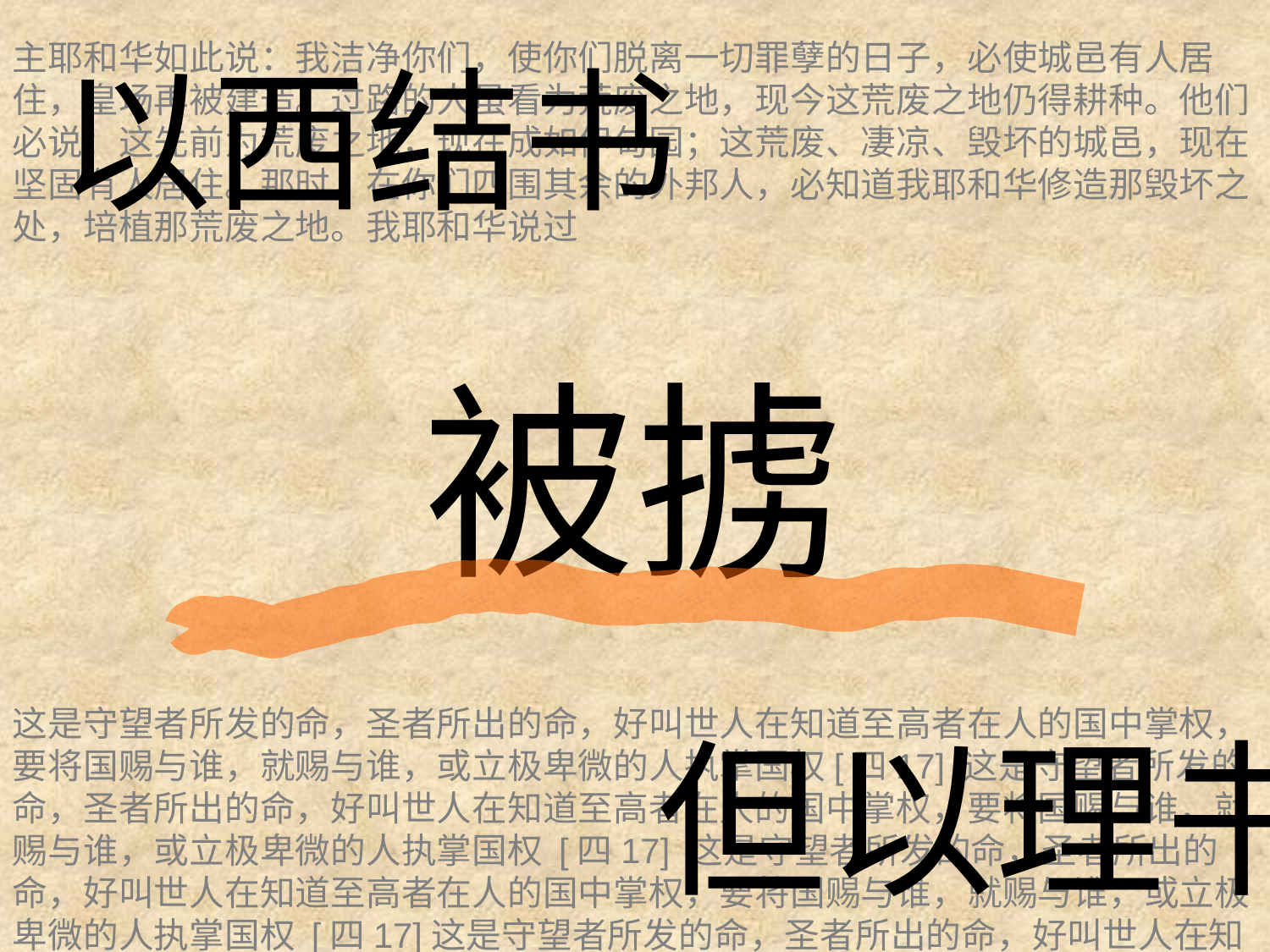

主耶和华如此说：我洁净你们，使你们脱离一切罪孽的日子，必使城邑有人居住，皇场再被建造。过路的人虽看为荒废之地，现今这荒废之地仍得耕种。他们必说：这先前为荒废之地，现在成如伊甸园；这荒废、凄凉、毁坏的城邑，现在坚固有人居住。那时，在你们四围其余的外邦人，必知道我耶和华修造那毁坏之处，培植那荒废之地。我耶和华说过
以西结书
被掳

这是守望者所发的命，圣者所出的命，好叫世人在知道至高者在人的国中掌权，要将国赐与谁，就赐与谁，或立极卑微的人执掌国权[四17] 这是守望者所发的命，圣者所出的命，好叫世人在知道至高者在人的国中掌权，要将国赐与谁，就赐与谁，或立极卑微的人执掌国权 [四17] 这是守望者所发的命，圣者所出的命，好叫世人在知道至高者在人的国中掌权，要将国赐与谁，就赐与谁，或立极卑微的人执掌国权 [四17]这是守望者所发的命，圣者所出的命，好叫世人在知道至高者在人的国中掌权，要将国赐与谁，就赐与谁，或立极
但以理书